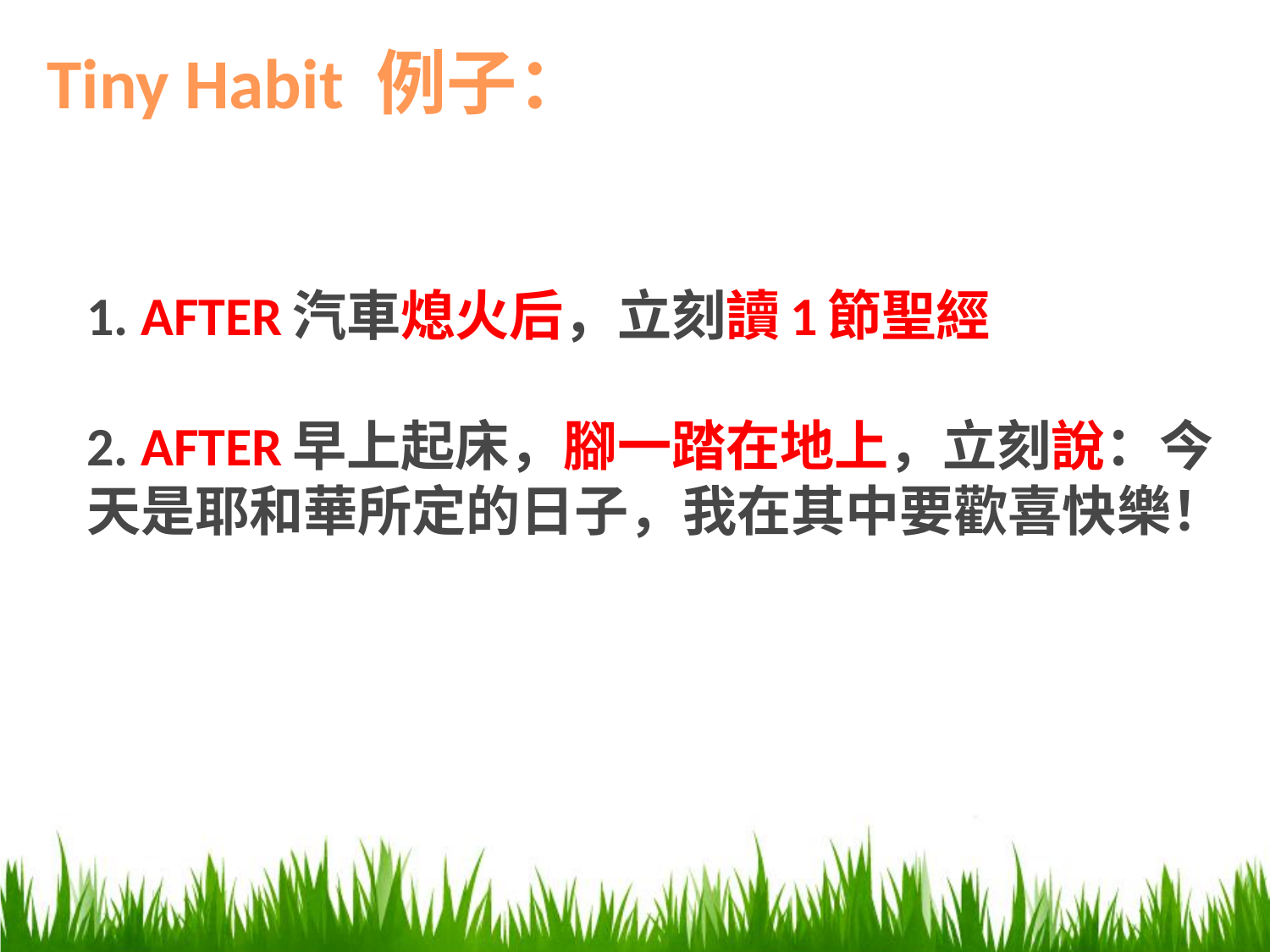

Tiny Habit 例子：
1. AFTER汽車熄火后，立刻讀1節聖經

2. AFTER早上起床，腳一踏在地上，立刻說：今天是耶和華所定的日子，我在其中要歡喜快樂！